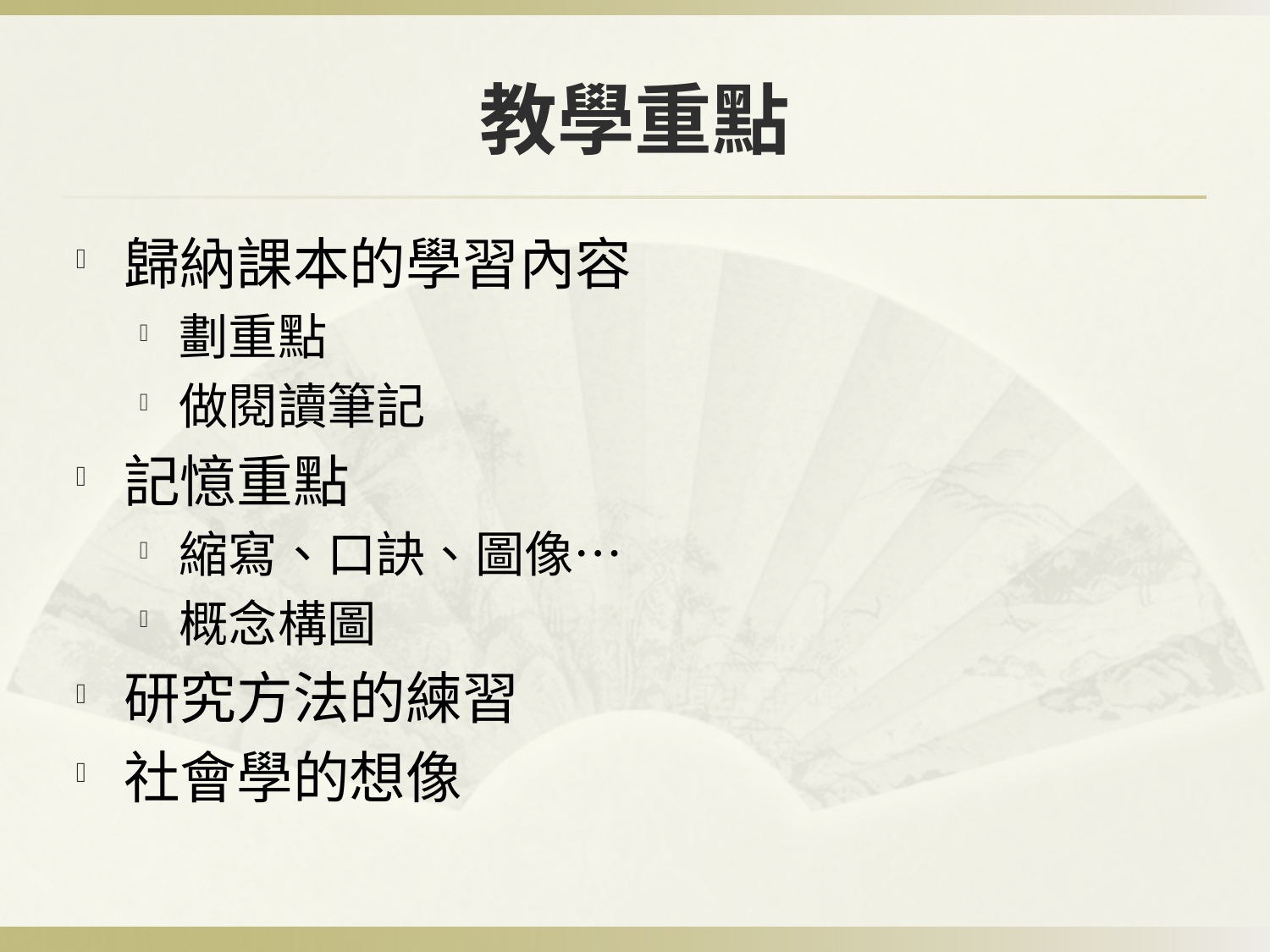

# 教學重點
歸納課本的學習內容
劃重點
做閱讀筆記
記憶重點
縮寫、口訣、圖像…
概念構圖
研究方法的練習
社會學的想像